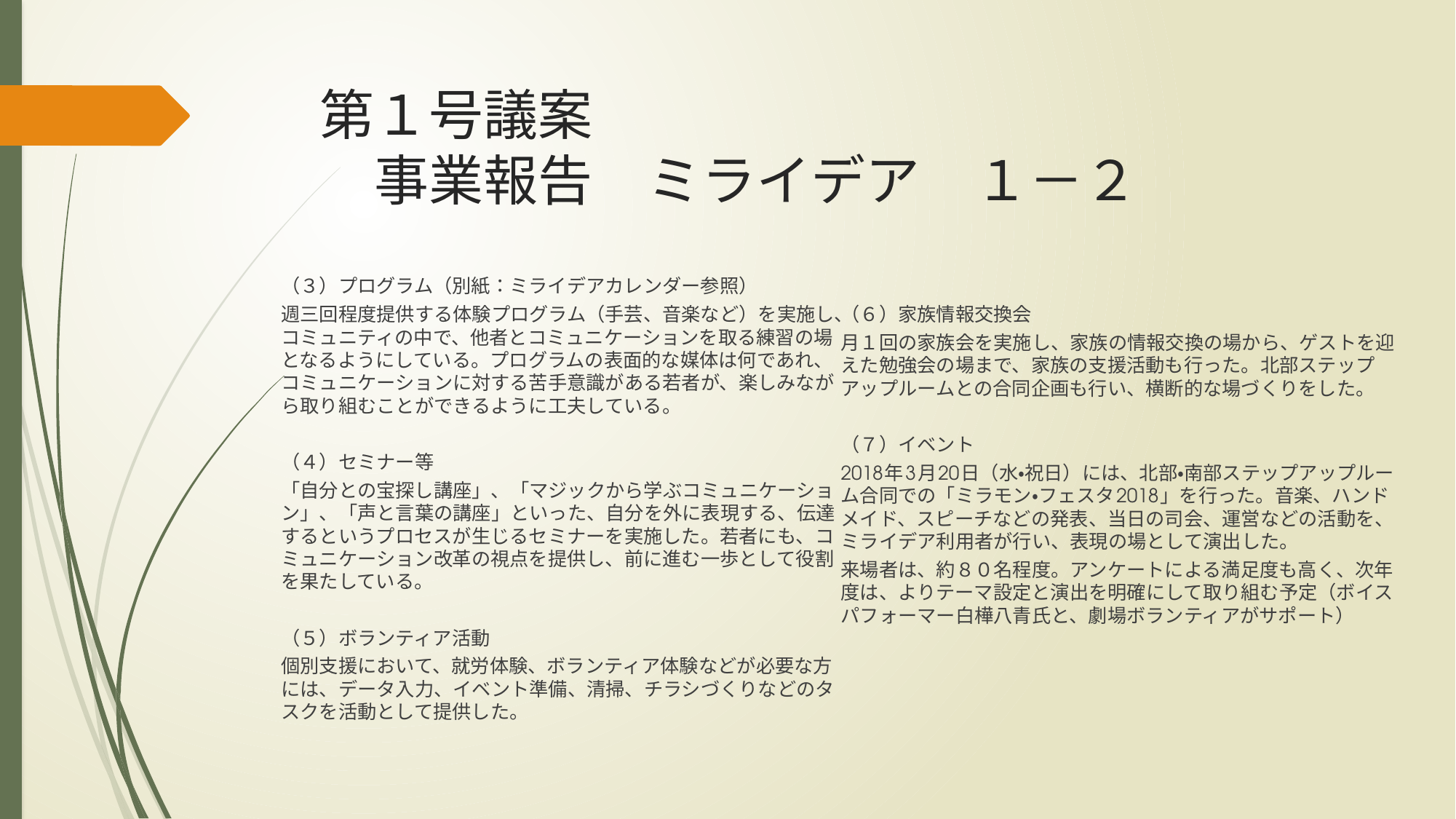

# 第１号議案 　事業報告　ミライデア　１－２
（３）プログラム（別紙：ミライデアカレンダー参照）
週三回程度提供する体験プログラム（手芸、音楽など）を実施し、コミュニティの中で、他者とコミュニケーションを取る練習の場となるようにしている。プログラムの表面的な媒体は何であれ、コミュニケーションに対する苦手意識がある若者が、楽しみながら取り組むことができるように工夫している。

（４）セミナー等
「自分との宝探し講座」、「マジックから学ぶコミュニケーション」、「声と言葉の講座」といった、自分を外に表現する、伝達するというプロセスが生じるセミナーを実施した。若者にも、コミュニケーション改革の視点を提供し、前に進む一歩として役割を果たしている。

（５）ボランティア活動
個別支援において、就労体験、ボランティア体験などが必要な方には、データ入力、イベント準備、清掃、チラシづくりなどのタスクを活動として提供した。

（６）家族情報交換会
月１回の家族会を実施し、家族の情報交換の場から、ゲストを迎えた勉強会の場まで、家族の支援活動も行った。北部ステップアップルームとの合同企画も行い、横断的な場づくりをした。

（７）イベント
2018年3月20日（水・祝日）には、北部・南部ステップアップルーム合同での「ミラモン・フェスタ2018」を行った。音楽、ハンドメイド、スピーチなどの発表、当日の司会、運営などの活動を、ミライデア利用者が行い、表現の場として演出した。
来場者は、約８０名程度。アンケートによる満足度も高く、次年度は、よりテーマ設定と演出を明確にして取り組む予定（ボイスパフォーマー白樺八青氏と、劇場ボランティアがサポート）